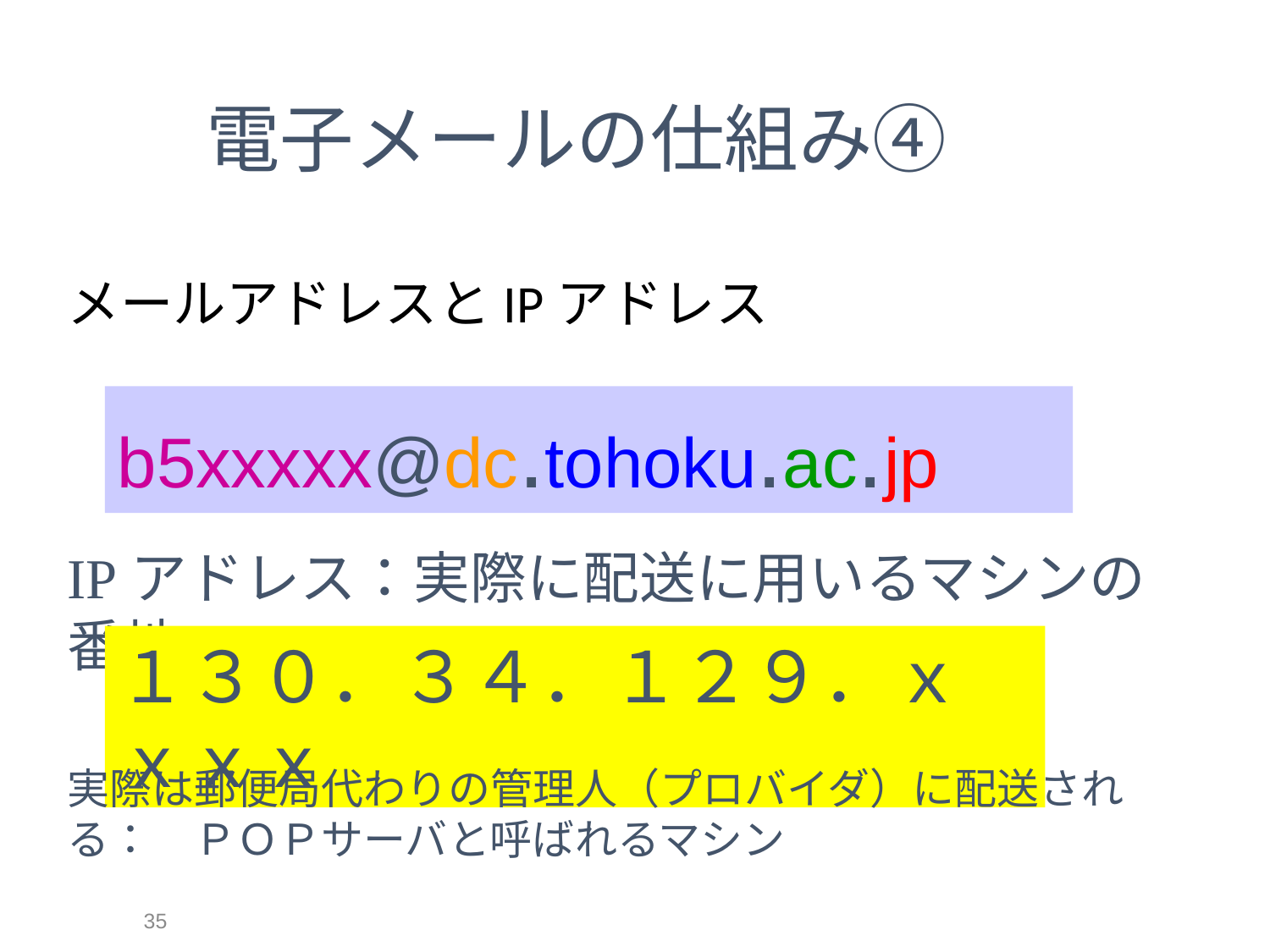

電子メールの仕組み④
# メールアドレスとIPアドレス
b5xxxxx@dc.tohoku.ac.jp
IPアドレス：実際に配送に用いるマシンの番地
１３０．３４．１２９．ｘｘｘｘ
実際は郵便局代わりの管理人（プロバイダ）に配送される：　ＰＯＰサーバと呼ばれるマシン
35